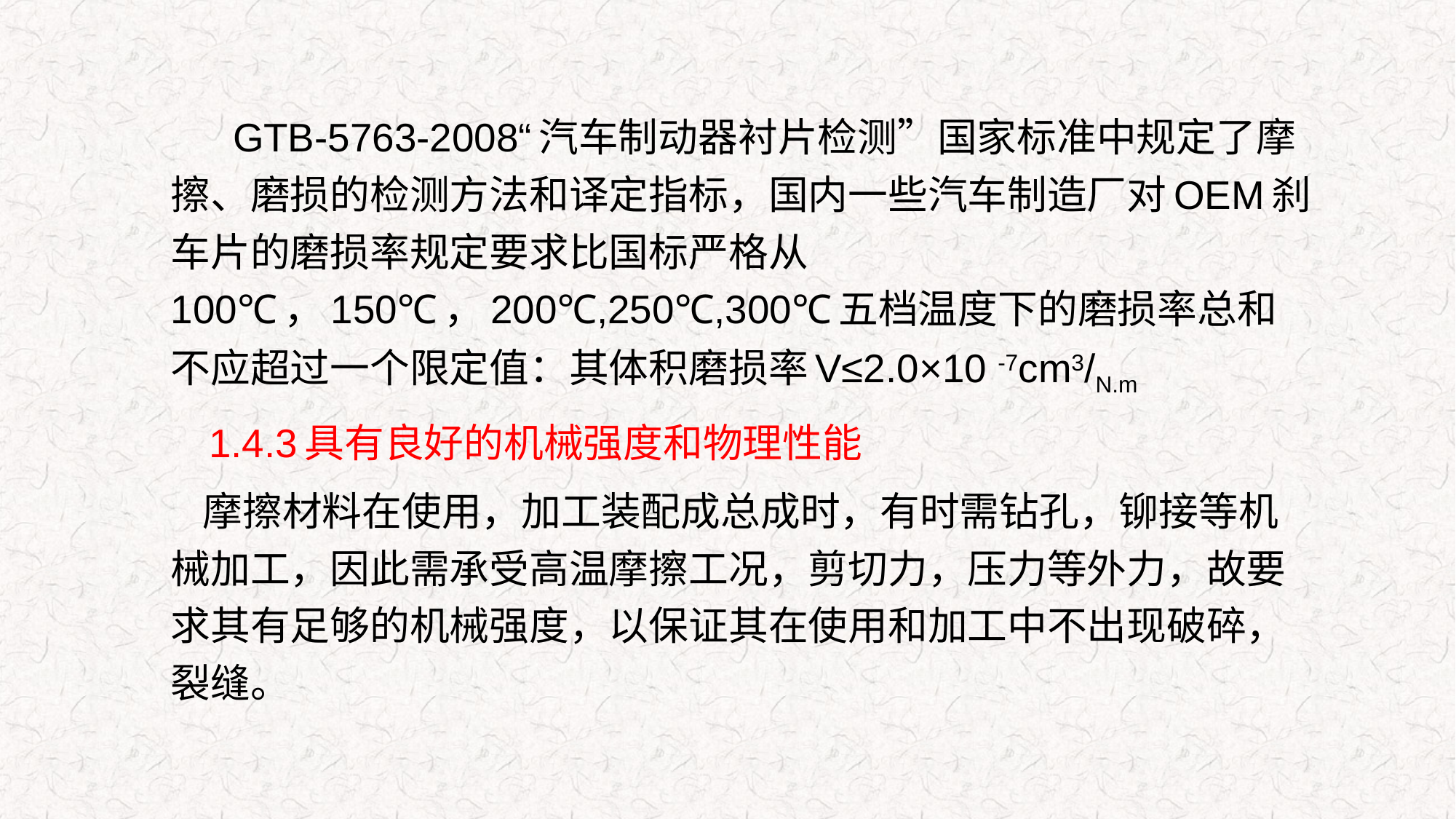

GTB-5763-2008“汽车制动器衬片检测”国家标准中规定了摩擦、磨损的检测方法和译定指标，国内一些汽车制造厂对OEM刹车片的磨损率规定要求比国标严格从100℃，150℃，200℃,250℃,300℃五档温度下的磨损率总和不应超过一个限定值：其体积磨损率V≤2.0×10 -7cm3/N.m
      1.4.3具有良好的机械强度和物理性能
      摩擦材料在使用，加工装配成总成时，有时需钻孔，铆接等机械加工，因此需承受高温摩擦工况，剪切力，压力等外力，故要求其有足够的机械强度，以保证其在使用和加工中不出现破碎，裂缝。